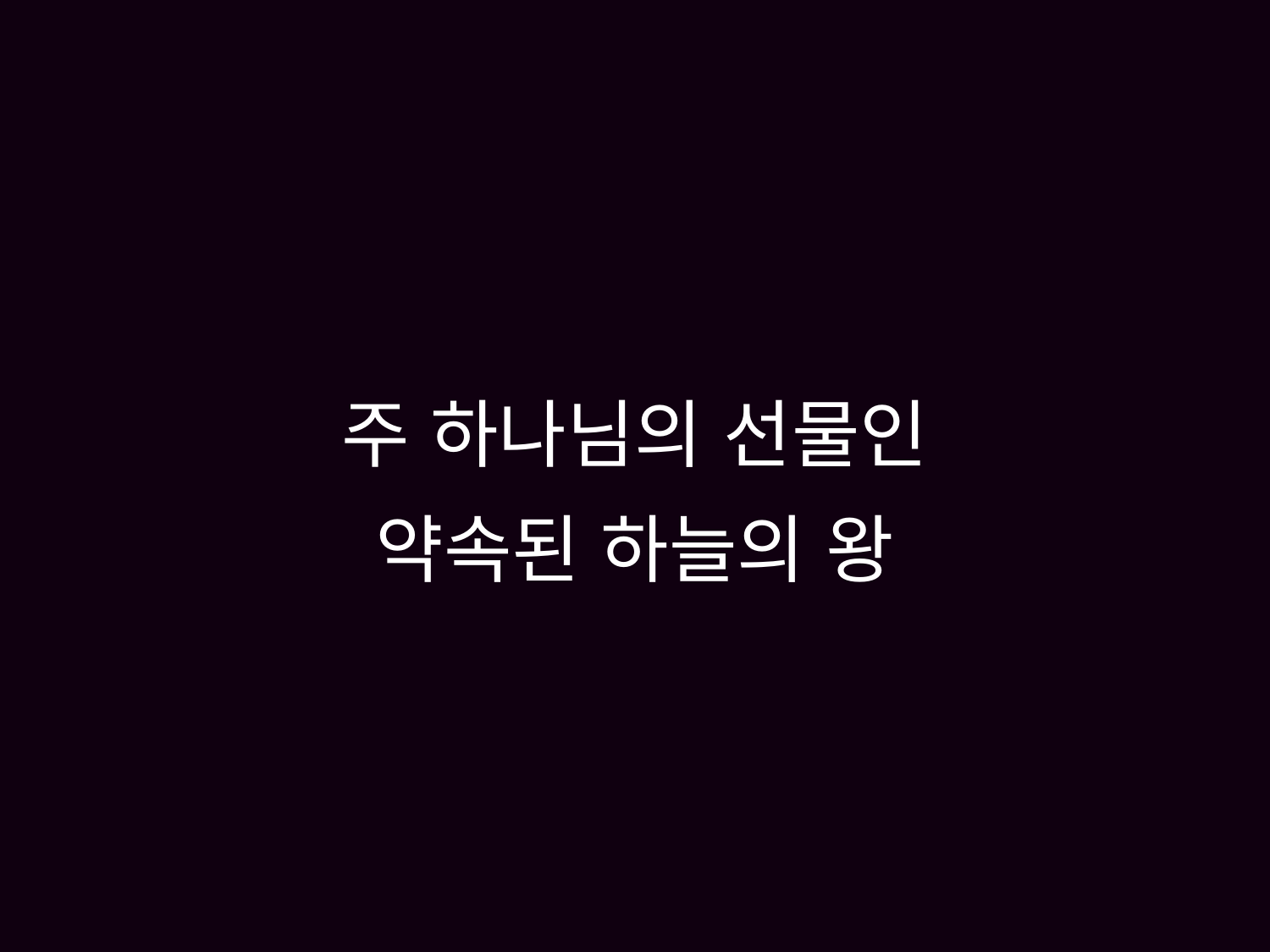

# 주 하나님의 선물인 약속된 하늘의 왕